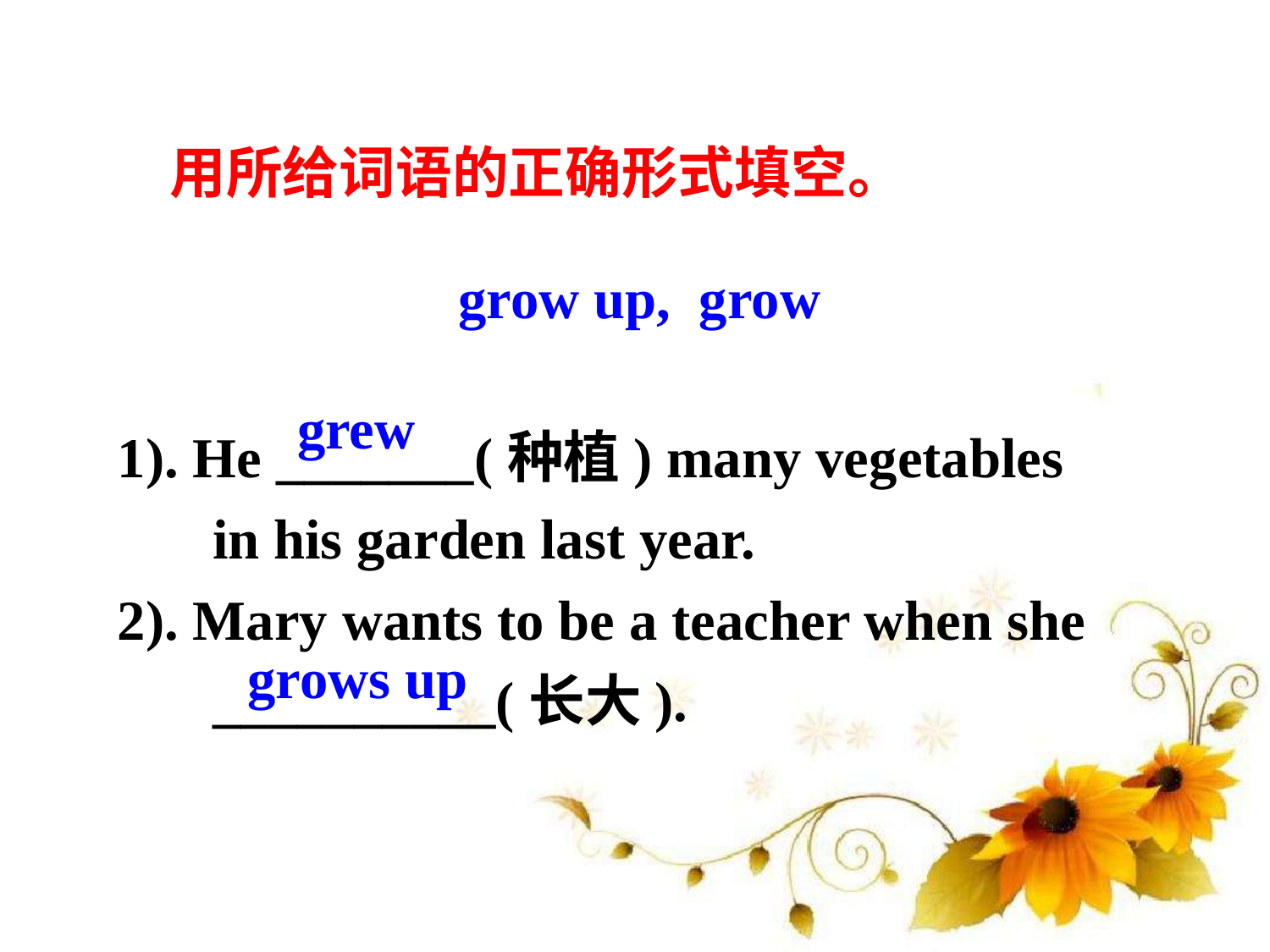

用所给词语的正确形式填空。

1). He _______(种植) many vegetables in his garden last year.
2). Mary wants to be a teacher when she __________(长大).
grow up,  grow
grew
grows up